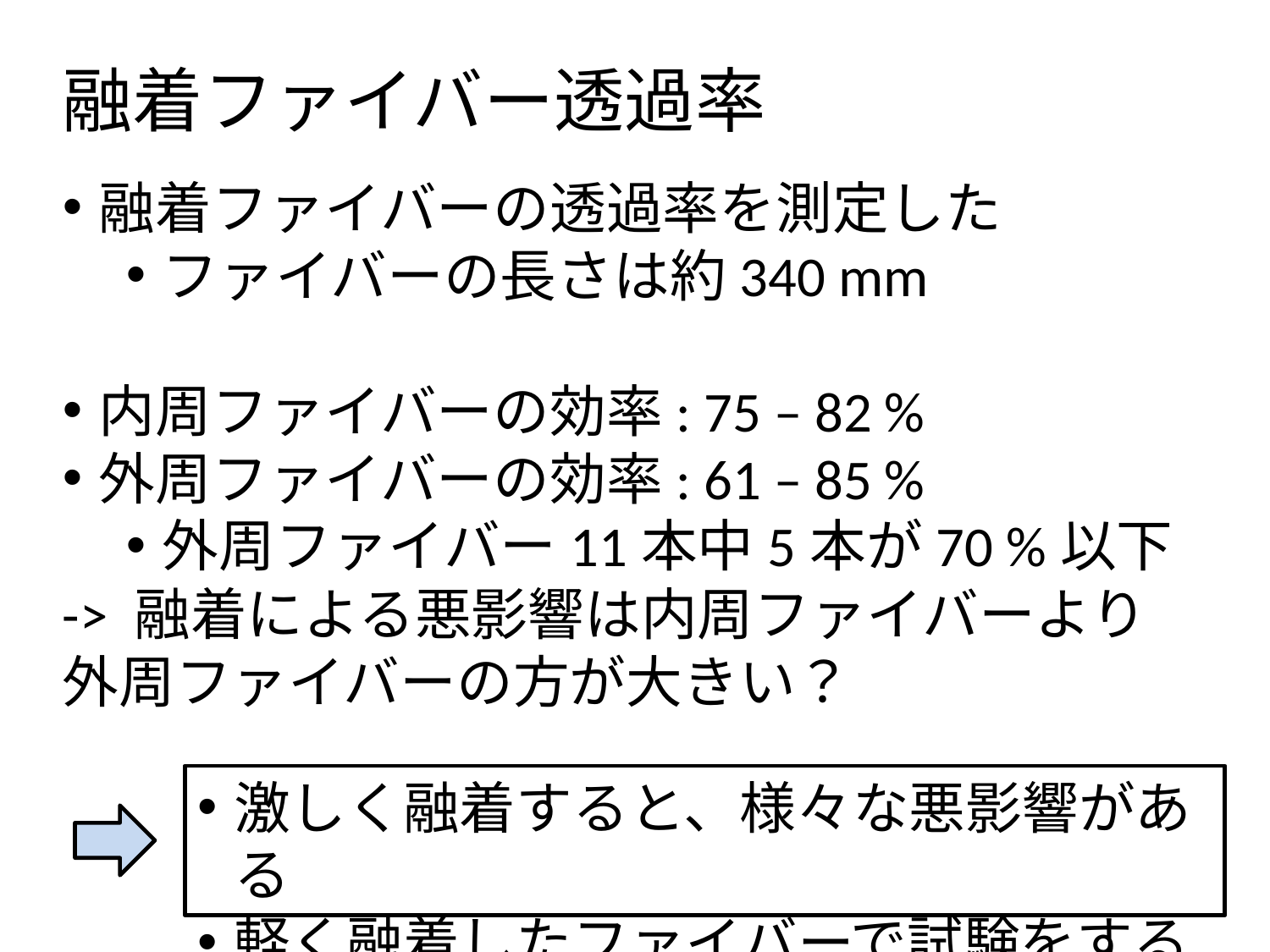

融着ファイバー透過率
融着ファイバーの透過率を測定した
ファイバーの長さは約340 mm

内周ファイバーの効率: 75 – 82 %
外周ファイバーの効率: 61 – 85 %
外周ファイバー11本中5本が70 %以下
-> 融着による悪影響は内周ファイバーより外周ファイバーの方が大きい？

激しく融着すると、様々な悪影響がある
軽く融着したファイバーで試験をする予定